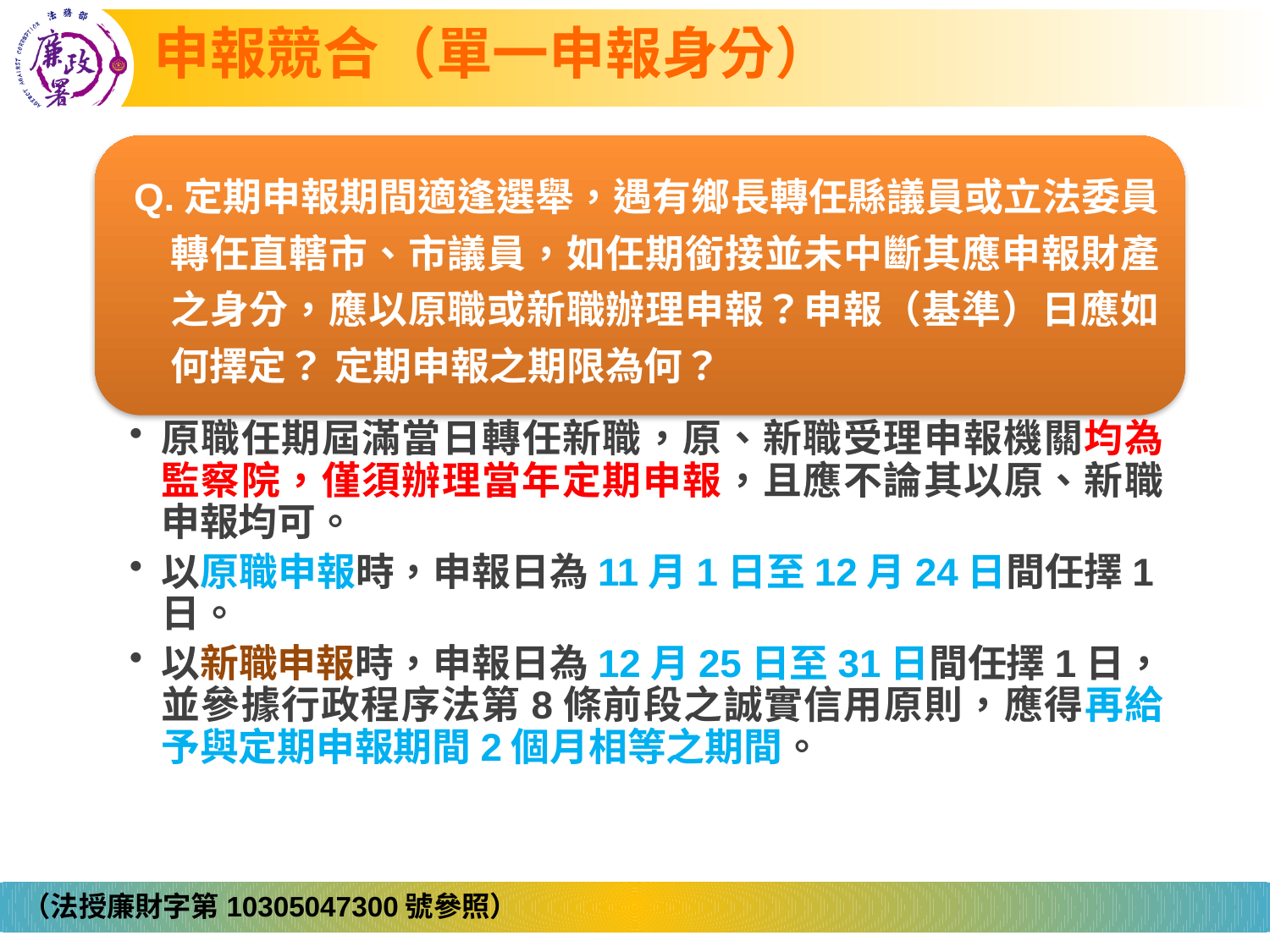

申報競合（單一申報身分）
Q.定期申報期間適逢選舉，遇有鄉長轉任縣議員或立法委員轉任直轄市、市議員，如任期銜接並未中斷其應申報財產之身分，應以原職或新職辦理申報？申報（基準）日應如何擇定？ 定期申報之期限為何？
原職任期屆滿當日轉任新職，原、新職受理申報機關均為監察院，僅須辦理當年定期申報，且應不論其以原、新職申報均可。
以原職申報時，申報日為11月1日至12月24日間任擇1日。
以新職申報時，申報日為12月25日至31日間任擇1日，並參據行政程序法第8條前段之誠實信用原則，應得再給予與定期申報期間2個月相等之期間。
（法授廉財字第10305047300號參照）